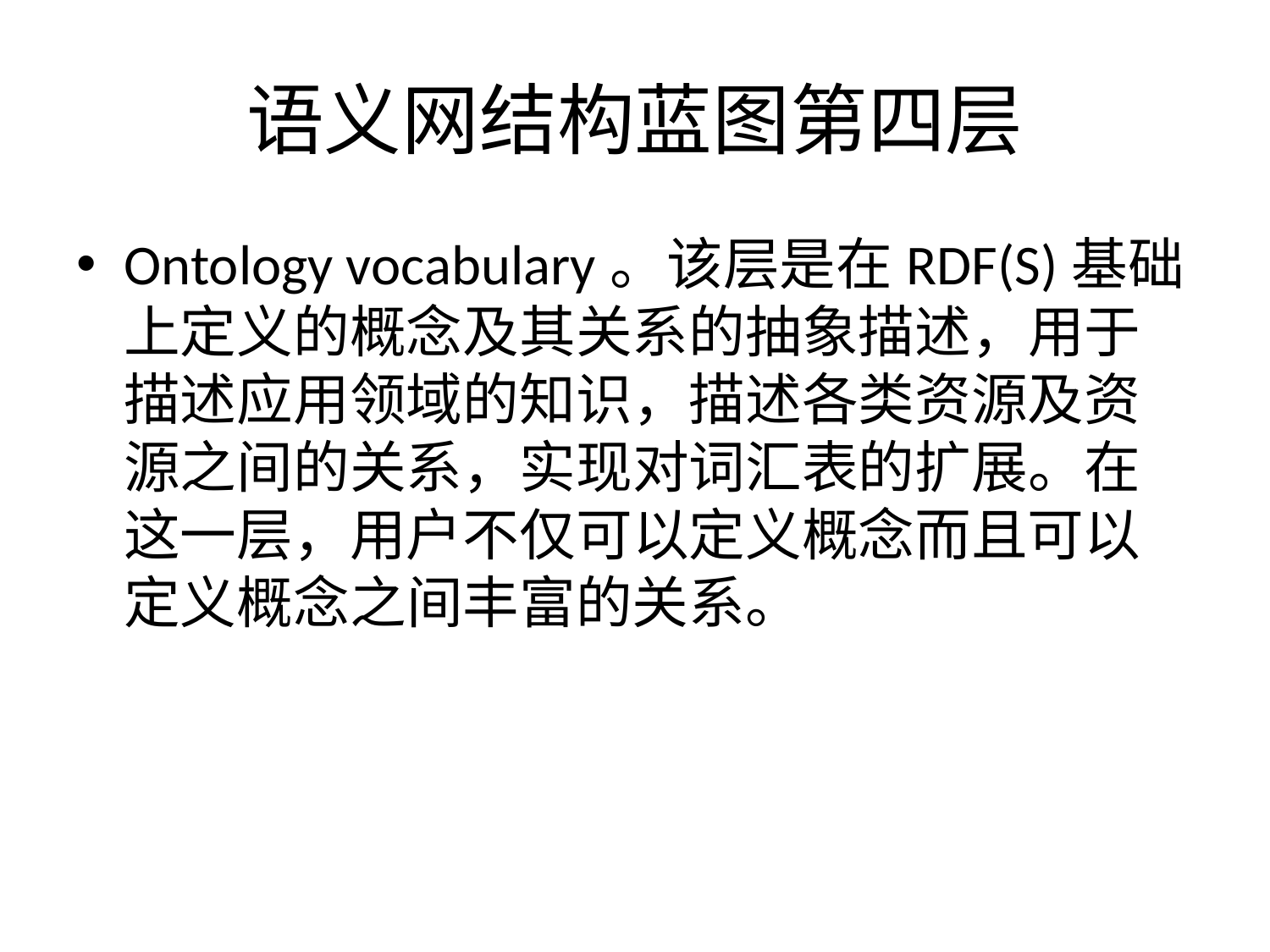

# 语义网结构蓝图第四层
Ontology vocabulary。该层是在RDF(S)基础上定义的概念及其关系的抽象描述，用于描述应用领域的知识，描述各类资源及资源之间的关系，实现对词汇表的扩展。在这一层，用户不仅可以定义概念而且可以定义概念之间丰富的关系。